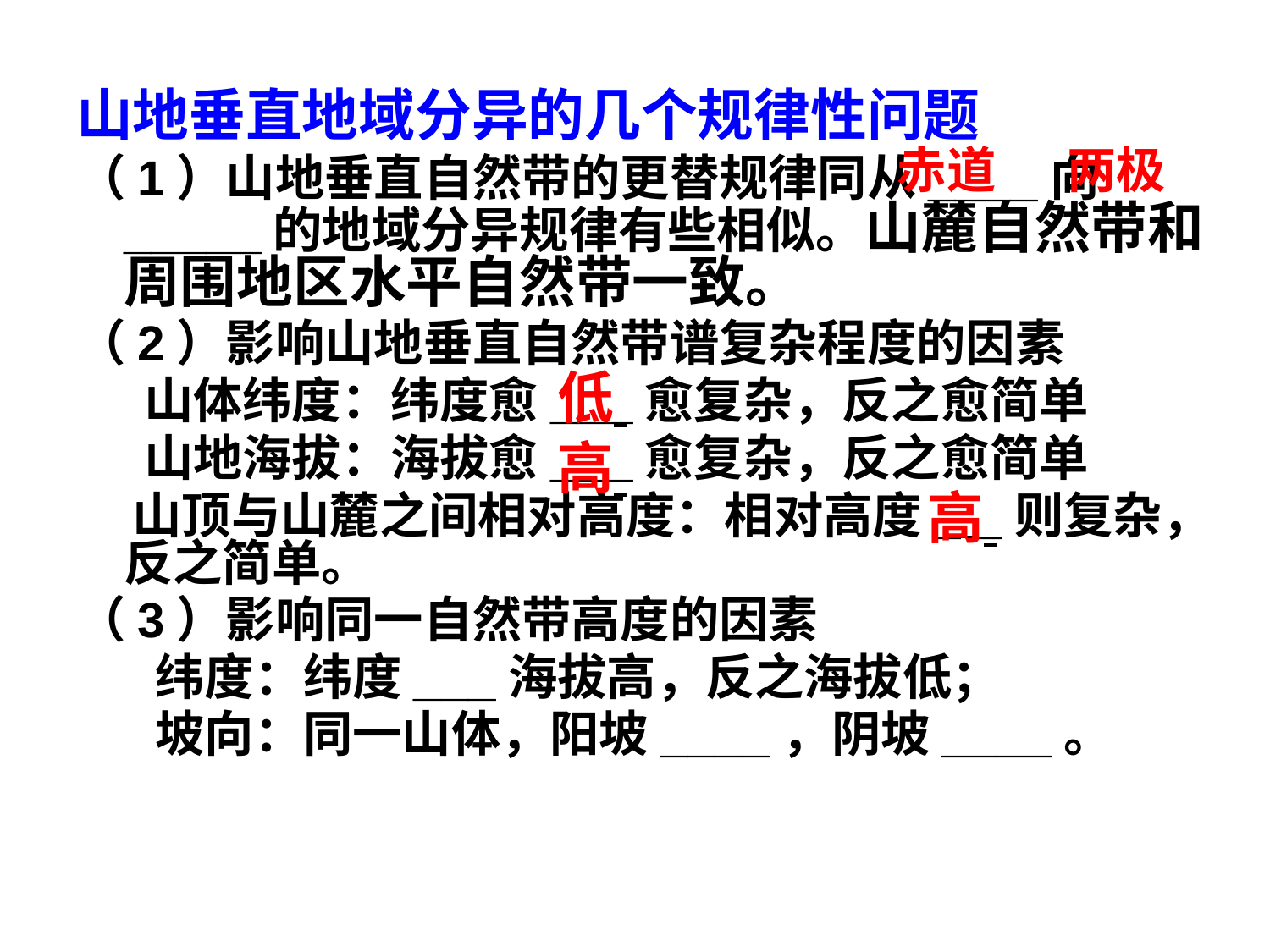

山地垂直地域分异的几个规律性问题
（1）山地垂直自然带的更替规律同从____向_____的地域分异规律有些相似。山麓自然带和周围地区水平自然带一致。
（2）影响山地垂直自然带谱复杂程度的因素
     山体纬度：纬度愈___愈复杂，反之愈简单
     山地海拔：海拔愈___愈复杂，反之愈简单
    山顶与山麓之间相对高度：相对高度_ _则复杂，反之简单。
（3）影响同一自然带高度的因素
      纬度：纬度___海拔高，反之海拔低；
      坡向：同一山体，阳坡____，阴坡____。

赤道
两极
低
高
高